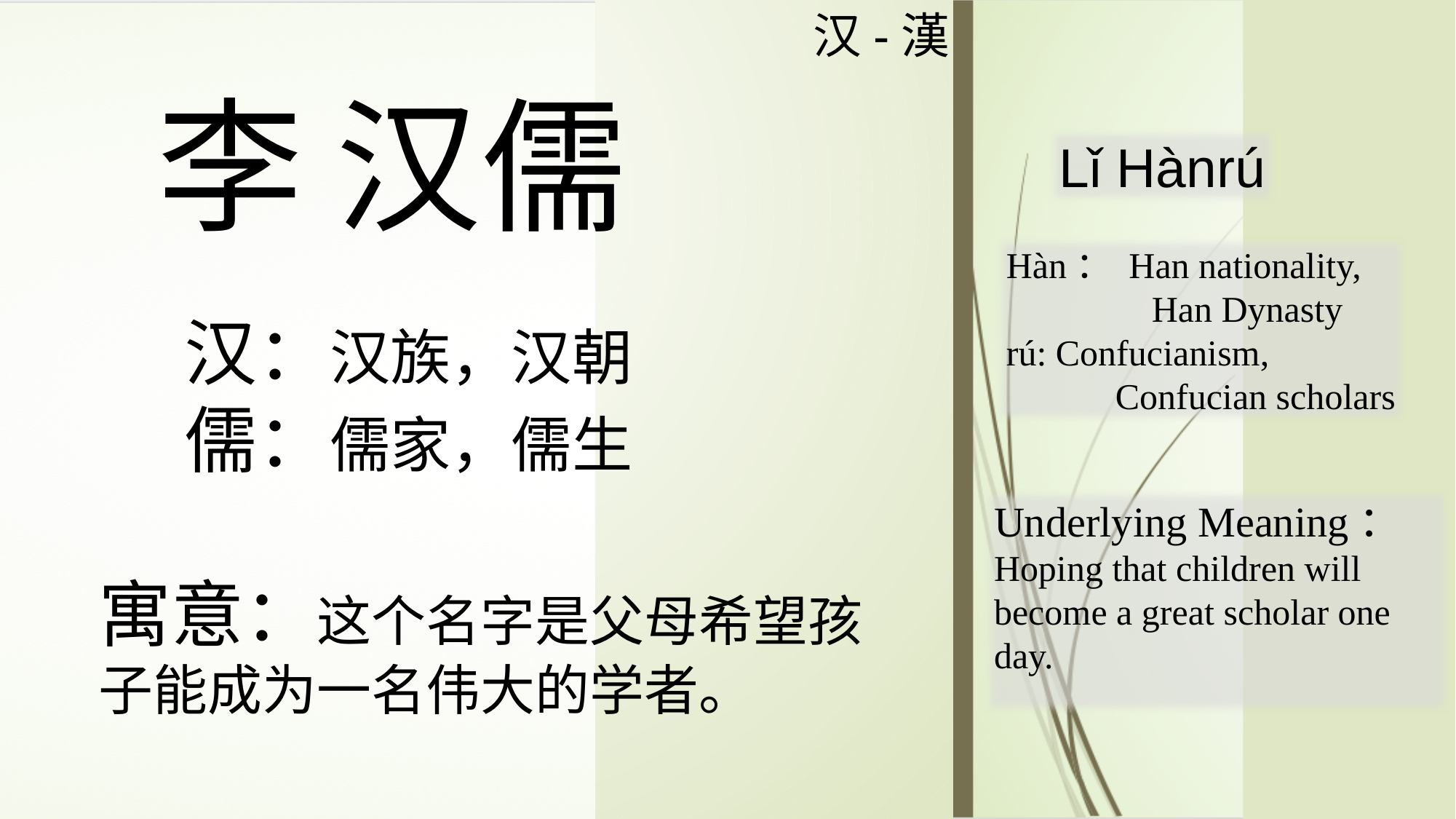

汉-漢
李 汉儒
Lǐ Hànrú
Hàn： Han nationality,
	    Han Dynasty
rú: Confucianism,
	Confucian scholars
汉：汉族，汉朝
儒：儒家，儒生
Underlying Meaning：
Hoping that children will become a great scholar one day.

寓意：这个名字是父母希望孩子能成为一名伟大的学者。